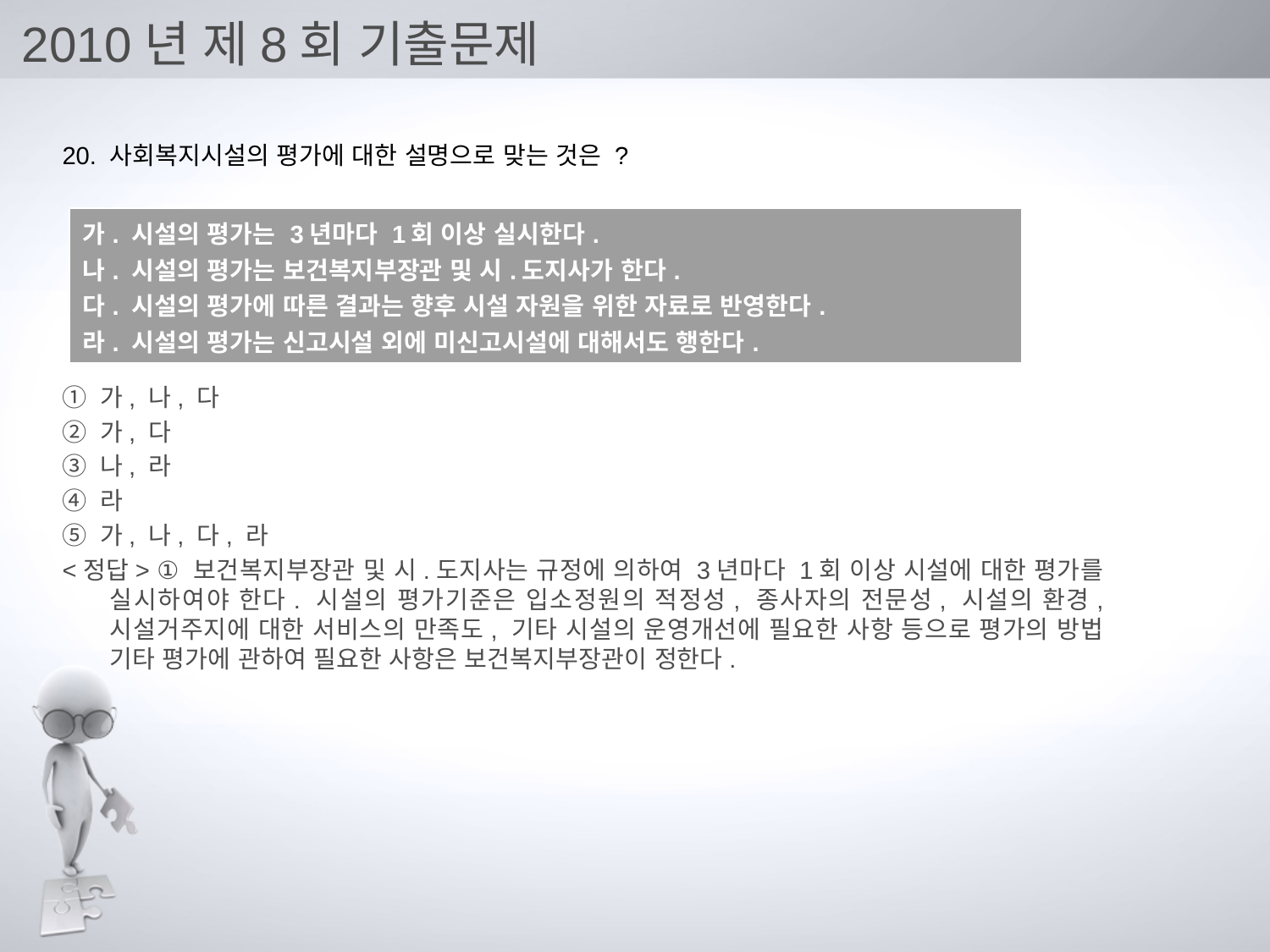

# 2010년 제8회 기출문제

20. 사회복지시설의 평가에 대한 설명으로 맞는 것은 ?

① 가, 나, 다
② 가, 다
③ 나, 라
④ 라
⑤ 가, 나, 다, 라
<정답> ① 보건복지부장관 및 시.도지사는 규정에 의하여 3년마다 1회 이상 시설에 대한 평가를 실시하여야 한다. 시설의 평가기준은 입소정원의 적정성, 종사자의 전문성, 시설의 환경, 시설거주지에 대한 서비스의 만족도, 기타 시설의 운영개선에 필요한 사항 등으로 평가의 방법 기타 평가에 관하여 필요한 사항은 보건복지부장관이 정한다.

| 가. 시설의 평가는 3년마다 1회 이상 실시한다. 나. 시설의 평가는 보건복지부장관 및 시.도지사가 한다. 다. 시설의 평가에 따른 결과는 향후 시설 자원을 위한 자료로 반영한다. 라. 시설의 평가는 신고시설 외에 미신고시설에 대해서도 행한다. |
| --- |